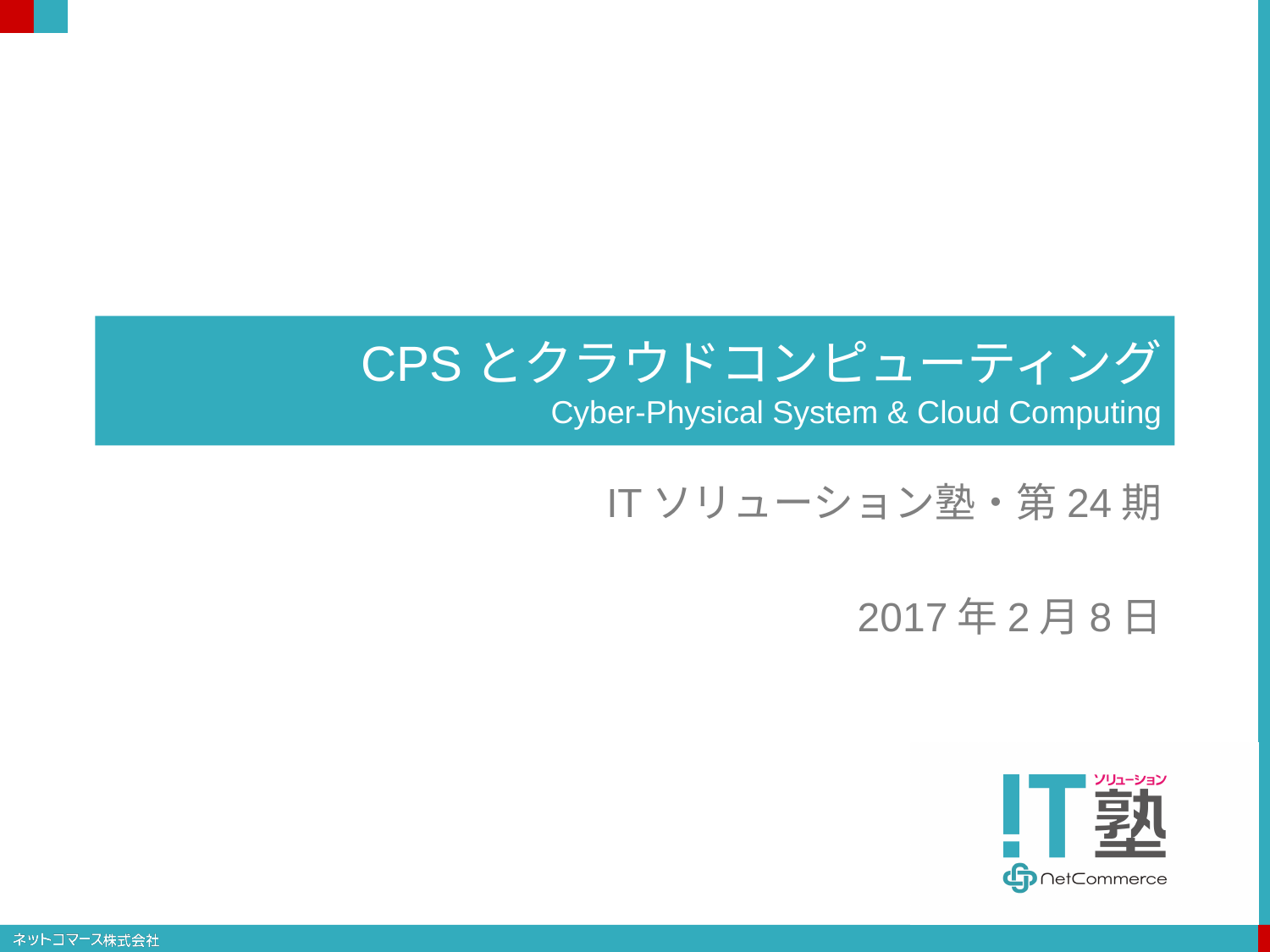

# CPSとクラウドコンピューティング Cyber-Physical System & Cloud Computing
ITソリューション塾・第24期

2017年2月8日